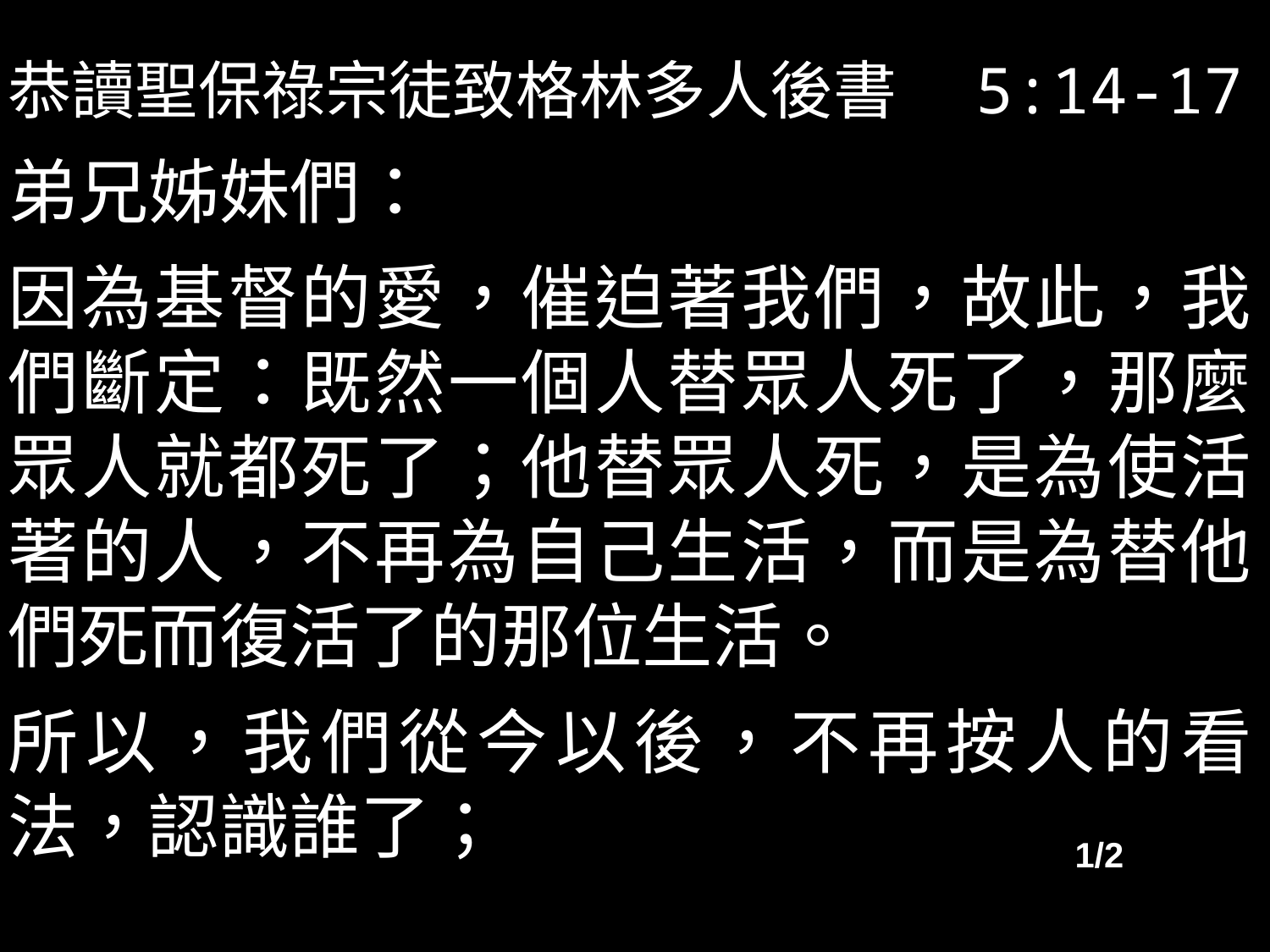

恭讀聖保祿宗徒致格林多人後書　5:14-17
弟兄姊妹們：
因為基督的愛，催迫著我們，故此，我們斷定：既然一個人替眾人死了，那麼眾人就都死了；他替眾人死，是為使活著的人，不再為自己生活，而是為替他們死而復活了的那位生活。
所以，我們從今以後，不再按人的看法，認識誰了；
1/2